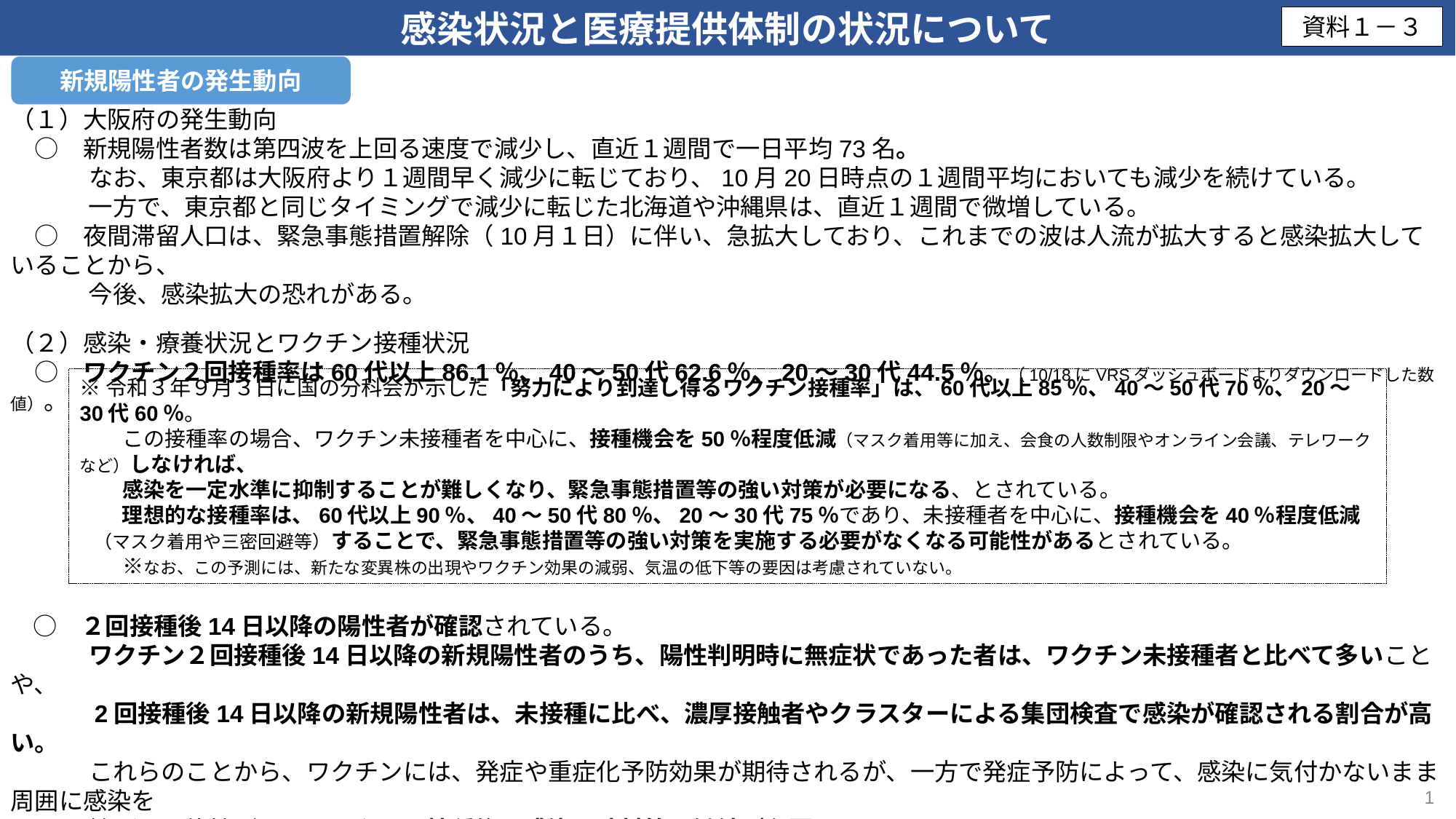

感染状況と医療提供体制の状況について
資料１－３
新規陽性者の発生動向

（１）大阪府の発生動向
　○　新規陽性者数は第四波を上回る速度で減少し、直近１週間で一日平均73名。
　　　 なお、東京都は大阪府より１週間早く減少に転じており、10月20日時点の１週間平均においても減少を続けている。
　　　 一方で、東京都と同じタイミングで減少に転じた北海道や沖縄県は、直近１週間で微増している。
　○　夜間滞留人口は、緊急事態措置解除（10月１日）に伴い、急拡大しており、これまでの波は人流が拡大すると感染拡大していることから、
　　　 今後、感染拡大の恐れがある。

（２）感染・療養状況とワクチン接種状況
　○　ワクチン２回接種率は60代以上86.1％、40～50代62.6％、20～30代44.5％。（10/18にVRSダッシュボードよりダウンロードした数値）。

　 ○　２回接種後14日以降の陽性者が確認されている。
　　　 ワクチン２回接種後14日以降の新規陽性者のうち、陽性判明時に無症状であった者は、ワクチン未接種者と比べて多いことや、
　　　 2回接種後14日以降の新規陽性者は、未接種に比べ、濃厚接触者やクラスターによる集団検査で感染が確認される割合が高い。
　　　 これらのことから、ワクチンには、発症や重症化予防効果が期待されるが、一方で発症予防によって、感染に気付かないまま周囲に感染を
　　　 拡げる可能性があり、ワクチン接種後の感染予防対策の継続が必要。
　○　ワクチン接種歴別の重症・死亡の割合は、未接種者に比べ、２回接種後14日以降の陽性者の方が低い（ワクチンによる重症化
　　　　予防効果が期待）。
　○　ワクチン接種が進んでいる国（イギリスやシンガポールなど）においても感染が拡大。
※令和３年９月３日に国の分科会が示した「努力により到達し得るワクチン接種率」は、60代以上85％、40～50代70％、20～30代60％。
　　この接種率の場合、ワクチン未接種者を中心に、接種機会を50％程度低減（マスク着用等に加え、会食の人数制限やオンライン会議、テレワークなど）しなければ、
　　感染を一定水準に抑制することが難しくなり、緊急事態措置等の強い対策が必要になる、とされている。
　　理想的な接種率は、60代以上90％、40～50代80％、20～30代75％であり、未接種者を中心に、接種機会を40％程度低減
  （マスク着用や三密回避等）することで、緊急事態措置等の強い対策を実施する必要がなくなる可能性があるとされている。
　　※なお、この予測には、新たな変異株の出現やワクチン効果の減弱、気温の低下等の要因は考慮されていない。
1